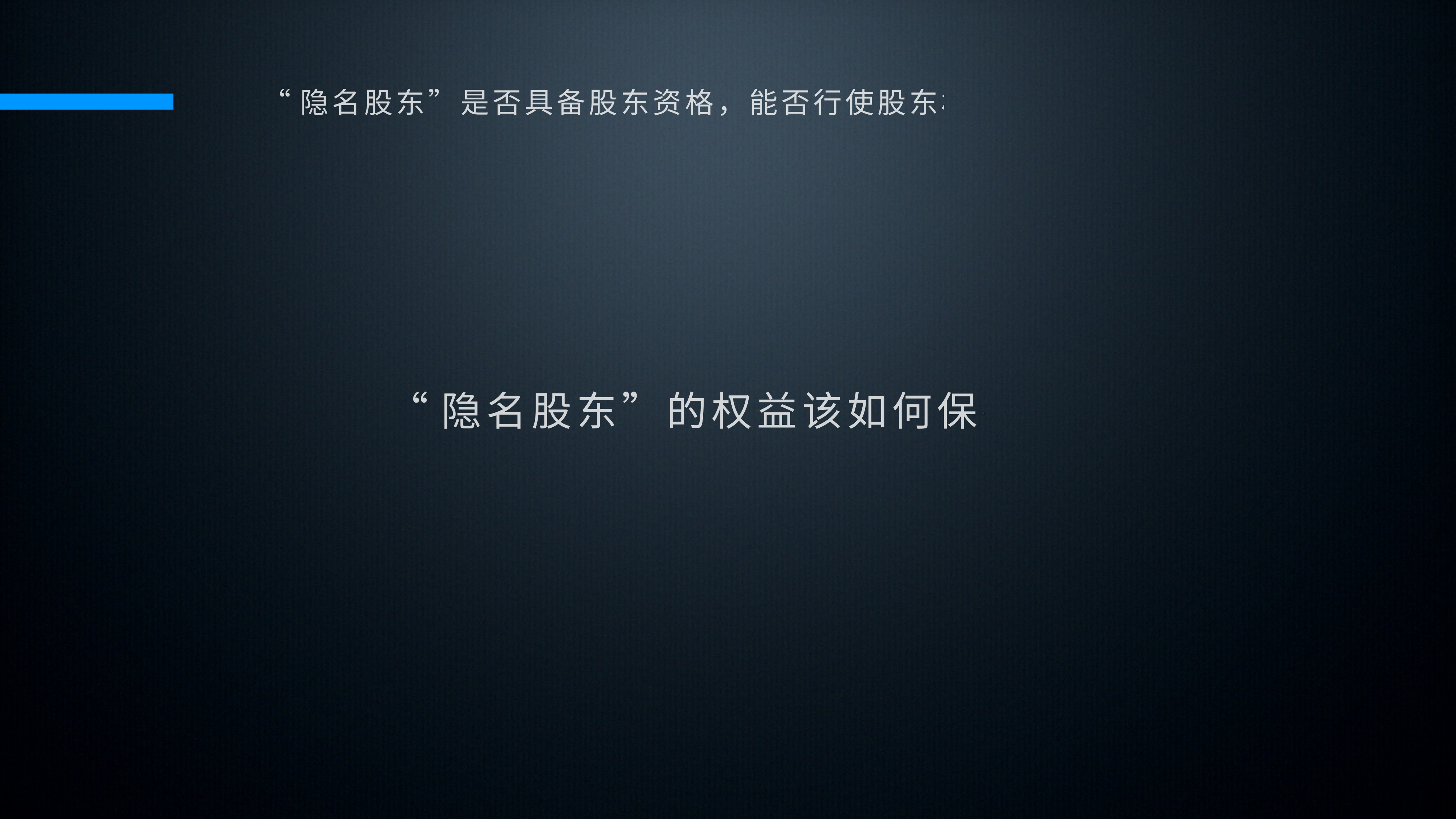

“隐名股东”是否具备股东资格，能否行使股东权利？

“隐名股东”的权益该如何保护？